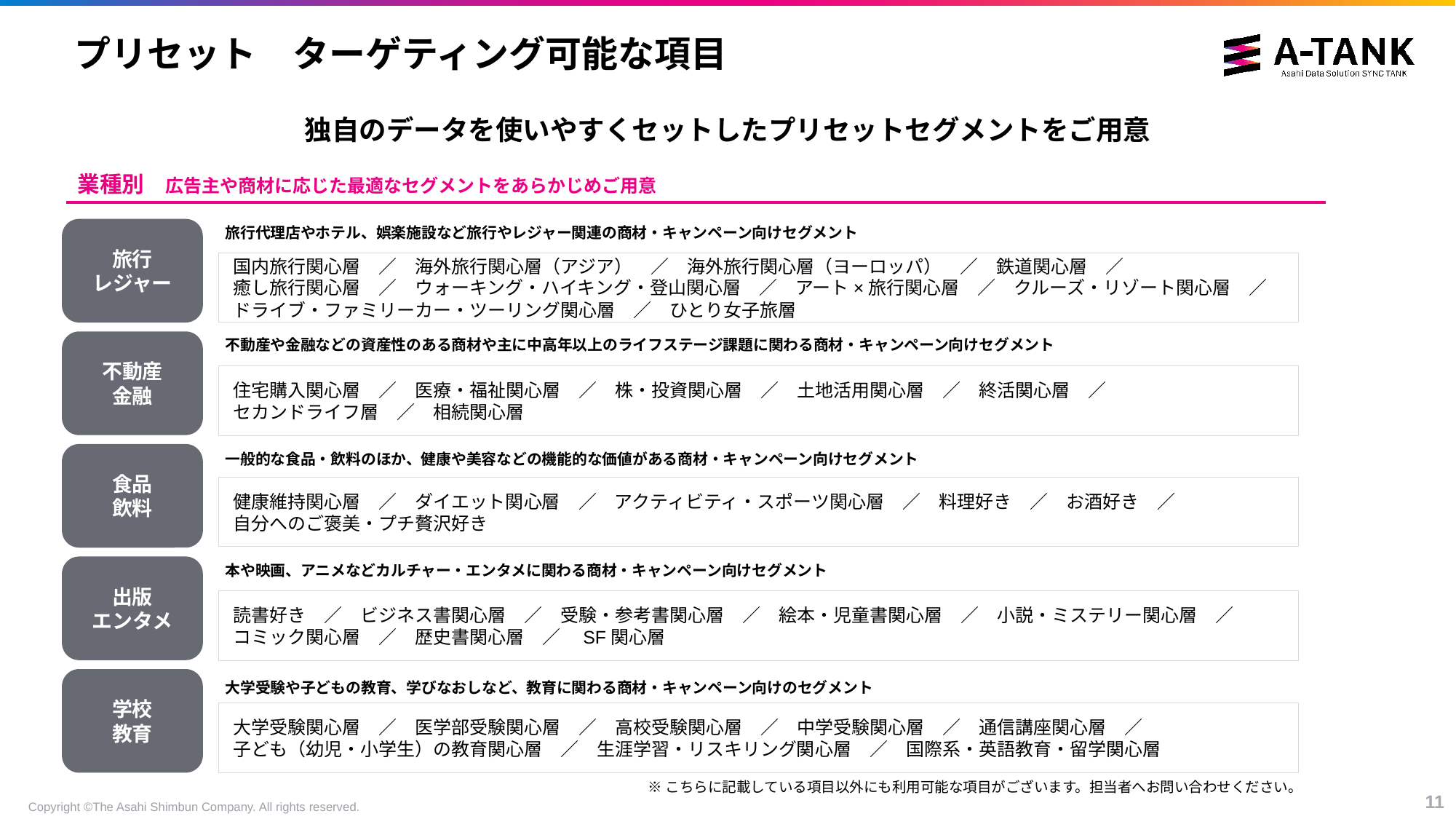

# プリセット　ターゲティング可能な項目
独自のデータを使いやすくセットしたプリセットセグメントをご用意

業種別​　広告主や商材に応じた最適なセグメントをあらかじめご用意
旅行代理店やホテル、娯楽施設など旅行やレジャー関連の商材・キャンペーン向けセグメント
旅行
レジャー
国内旅行関心層　／　海外旅行関心層（アジア）　／　海外旅行関心層（ヨーロッパ）　／　鉄道関心層​　／
癒し旅行関心層　／　ウォーキング・ハイキング・登山関心層　／　アート×旅行関心層　／　クルーズ・リゾート関心層　／
ドライブ・ファミリーカー・ツーリング関心層　／　ひとり女子旅層
不動産や金融などの資産性のある商材や主に中高年以上のライフステージ課題に関わる商材・キャンペーン向けセグメント
不動産
金融
住宅購入関心層　／　医療・福祉関心層　／　株・投資関心層　／　土地活用関心層　／　終活関心層　／
セカンドライフ層　／　相続関心層
一般的な食品・飲料のほか、健康や美容などの機能的な価値がある商材・キャンペーン向けセグメント
食品
飲料
健康維持関心層　／　ダイエット関心層　／　アクティビティ・スポーツ関心層　／　料理好き　／　お酒好き　／
自分へのご褒美・プチ贅沢好き
本や映画、アニメなどカルチャー・エンタメに関わる商材・キャンペーン向けセグメント
出版
エンタメ
読書好き　／　ビジネス書関心層　／　受験・参考書関心層　／　絵本・児童書関心層　／　小説・ミステリー関心層　／
コミック関心層　／　歴史書関心層　／　SF関心層
学校
教育
大学受験や子どもの教育、学びなおしなど、教育に関わる商材・キャンペーン向けのセグメント
大学受験関心層　／　医学部受験関心層　／　高校受験関心層　／　中学受験関心層　／　通信講座関心層　／
子ども（幼児・小学生）の教育関心層　／　生涯学習・リスキリング関心層　／　国際系・英語教育・留学関心層
※こちらに記載している項目以外にも利用可能な項目がございます。担当者へお問い合わせください。
11